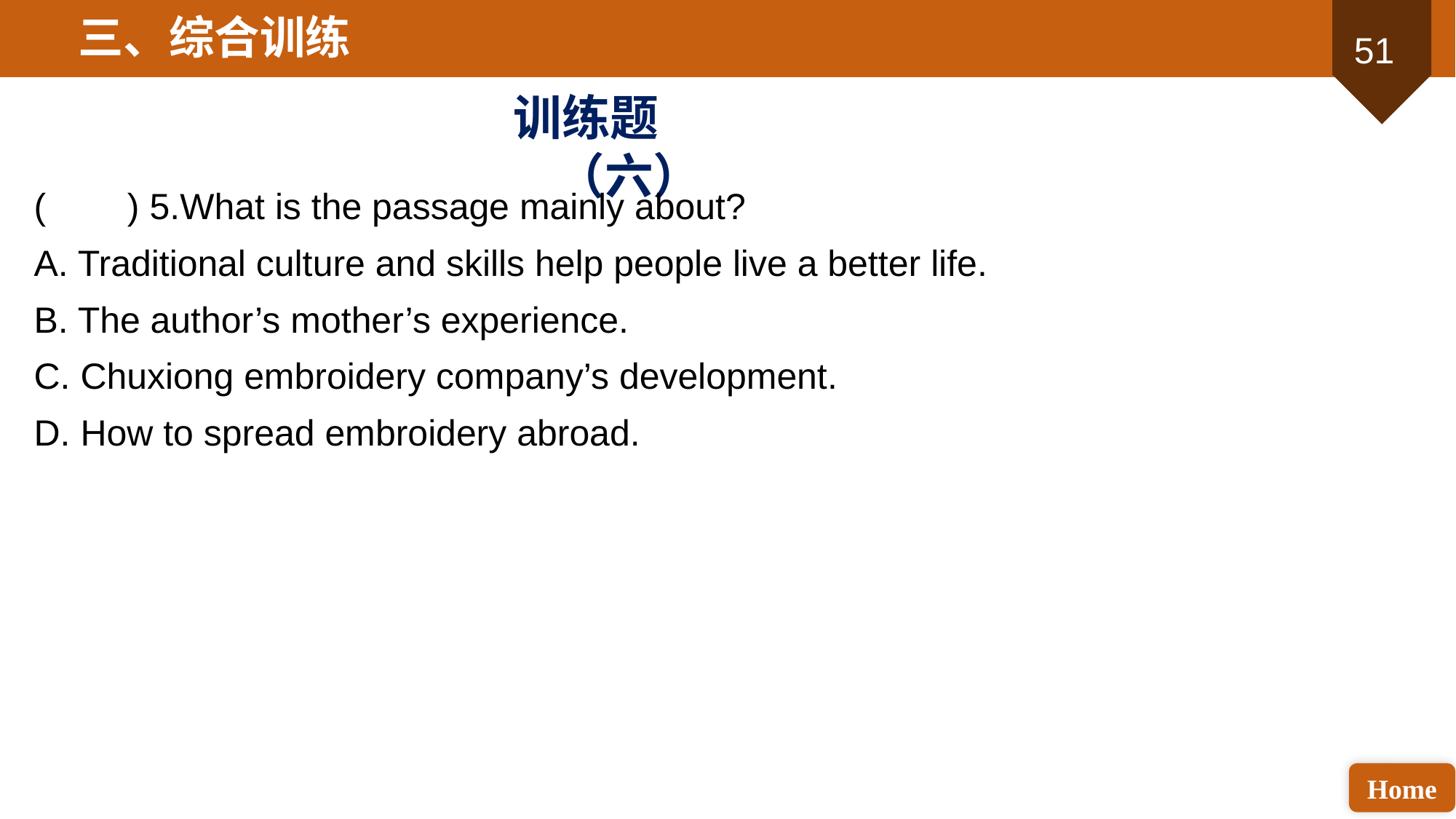

三、综合训练
训练题（六）
(        ) 5.What is the passage mainly about?
A. Traditional culture and skills help people live a better life.
B. The author’s mother’s experience.
C. Chuxiong embroidery company’s development.
D. How to spread embroidery abroad.